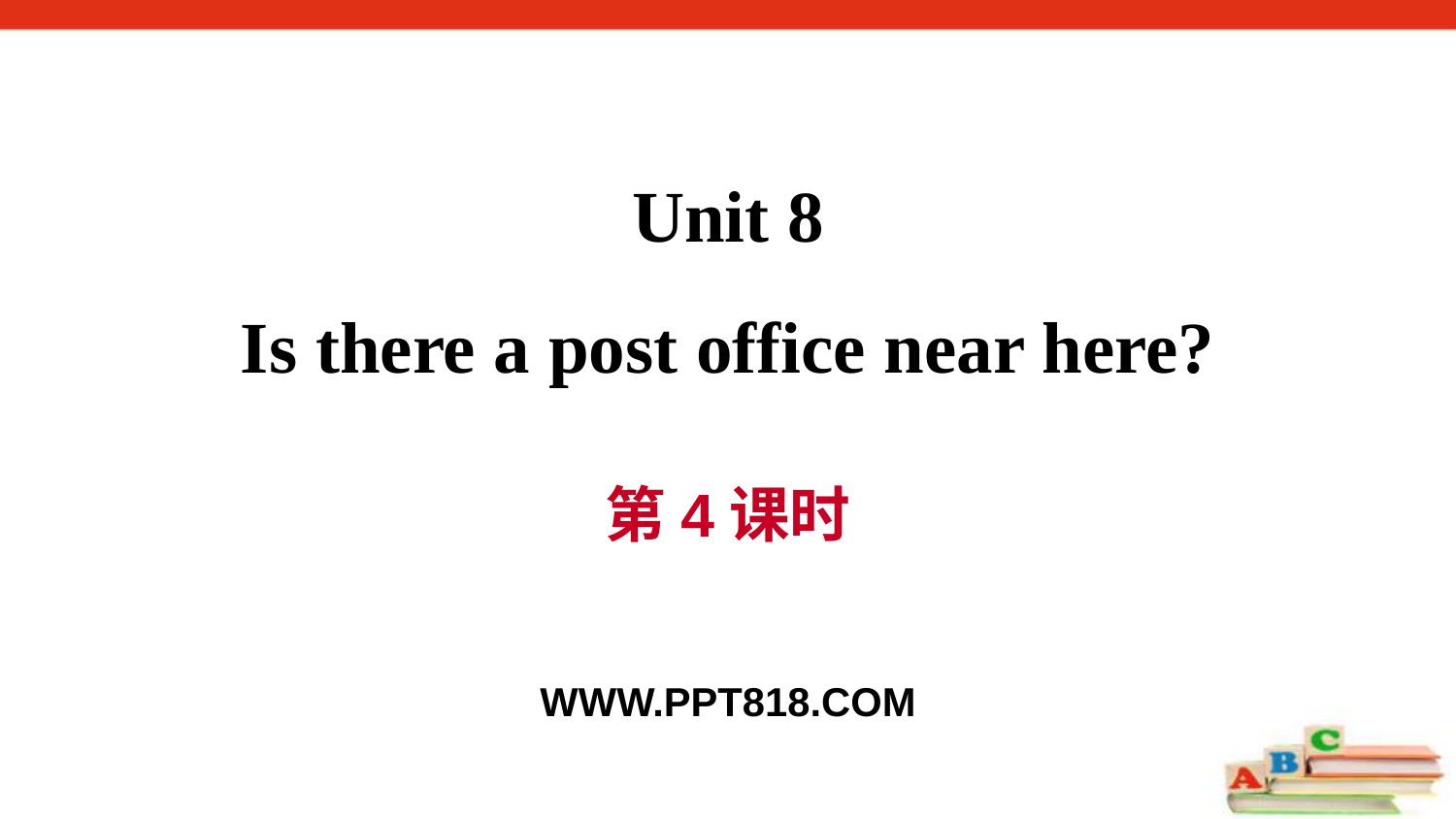

Unit 8
Is there a post office near here?
第4课时

WWW.PPT818.COM